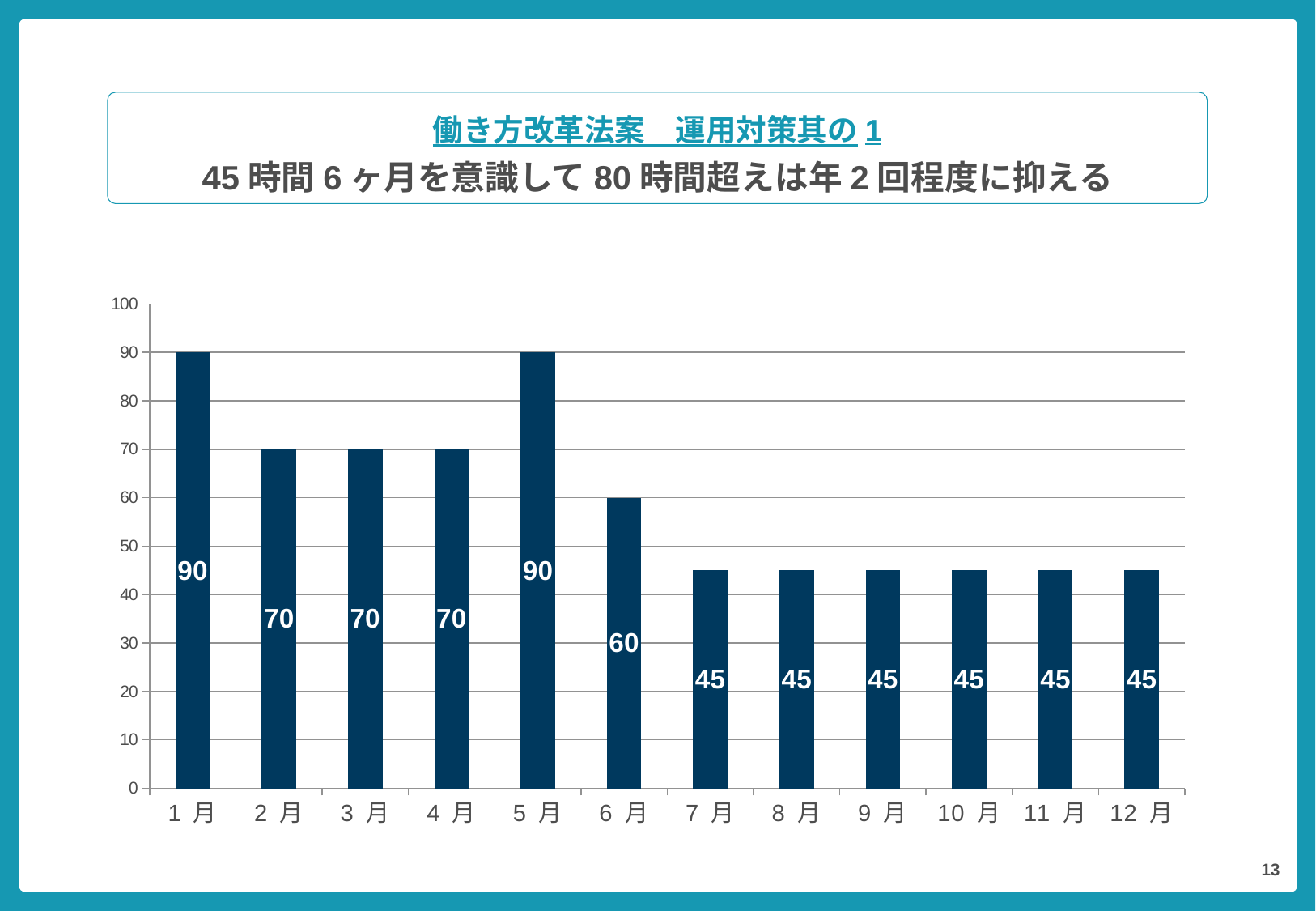

#
働き方改革法案　運用対策其の1
45時間6ヶ月を意識して80時間超えは年2回程度に抑える

### Chart

| Category |  |
|---|---|
| 1 月 | 90.0 |
| 2 月 | 70.0 |
| 3 月 | 70.0 |
| 4 月 | 70.0 |
| 5 月 | 90.0 |
| 6 月 | 60.0 |
| 7 月 | 45.0 |
| 8 月 | 45.0 |
| 9 月 | 45.0 |
| 10 月 | 45.0 |
| 11 月 | 45.0 |
| 12 月 | 45.0 |
13